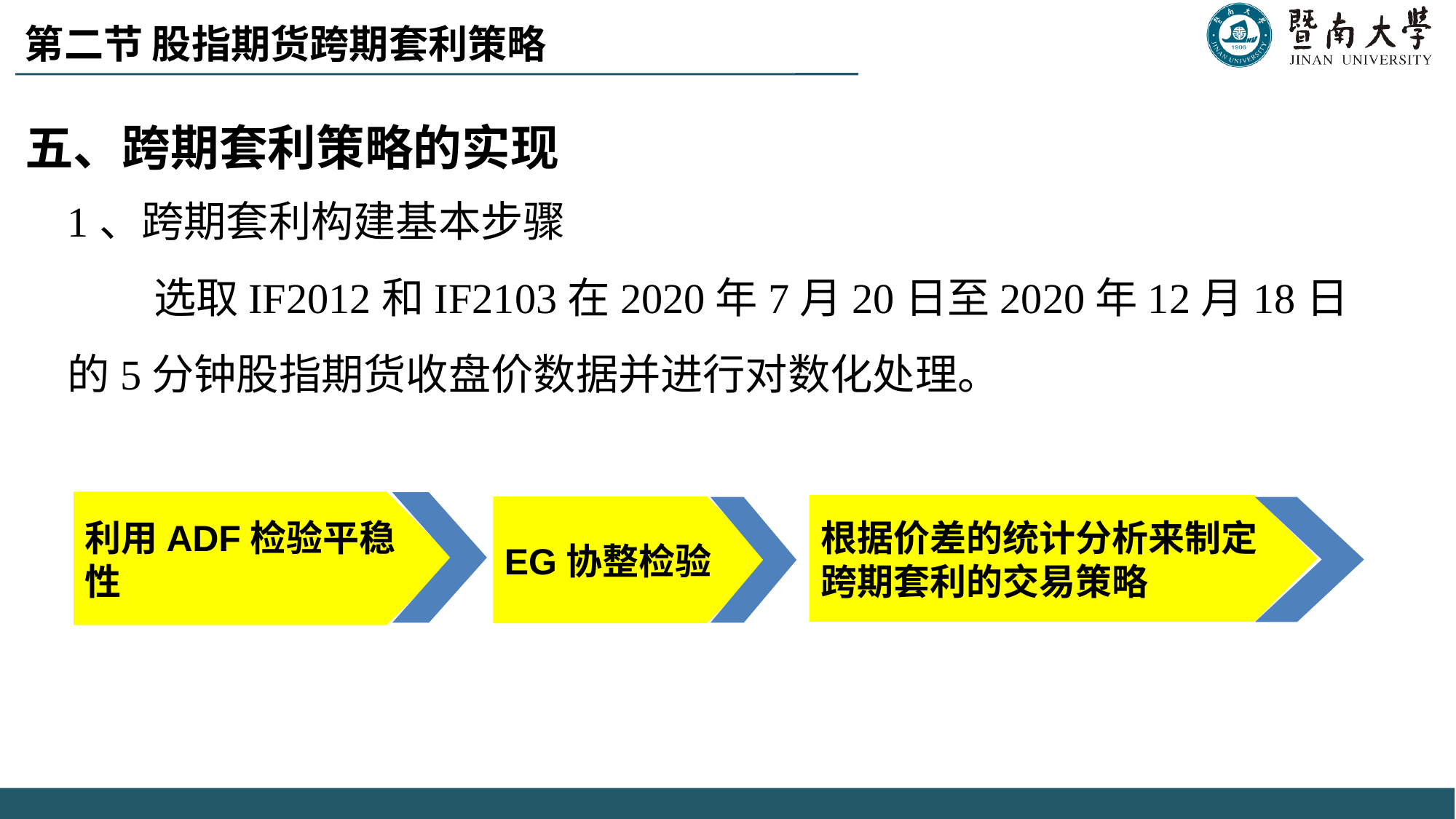

第二节 股指期货跨期套利策略
# 五、跨期套利策略的实现

1、跨期套利构建基本步骤
        选取IF2012和IF2103在2020年7月20日至2020年12月18日的5分钟股指期货收盘价数据并进行对数化处理。

利用ADF检验平稳性

根据价差的统计分析来制定跨期套利的交易策略

EG协整检验